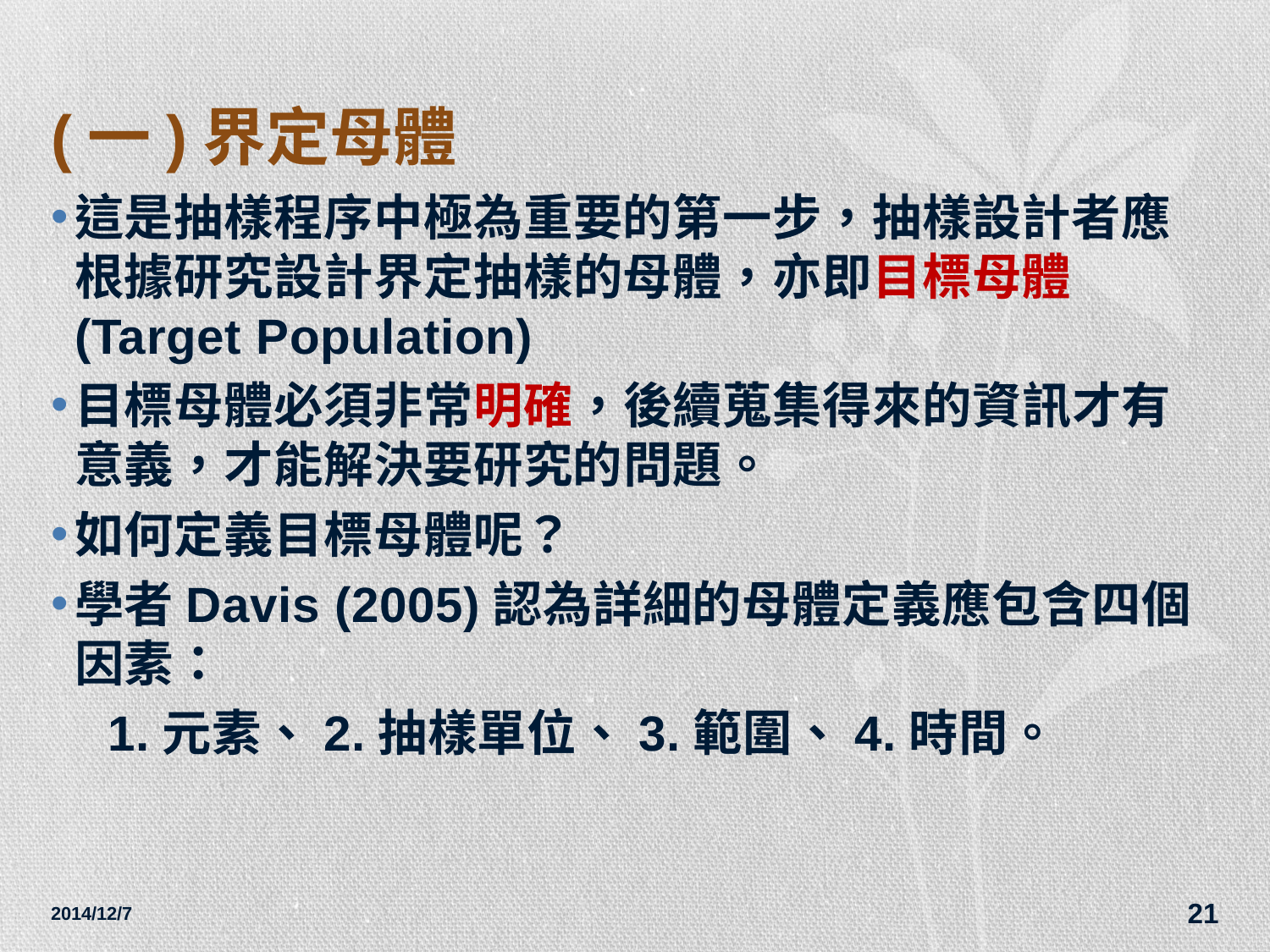

# (一)界定母體
這是抽樣程序中極為重要的第一步，抽樣設計者應根據研究設計界定抽樣的母體，亦即目標母體(Target Population)
目標母體必須非常明確，後續蒐集得來的資訊才有意義，才能解決要研究的問題。
如何定義目標母體呢？
學者Davis (2005)認為詳細的母體定義應包含四個因素：
    1.元素、2.抽樣單位、3.範圍、4.時間。
2014/12/7
21